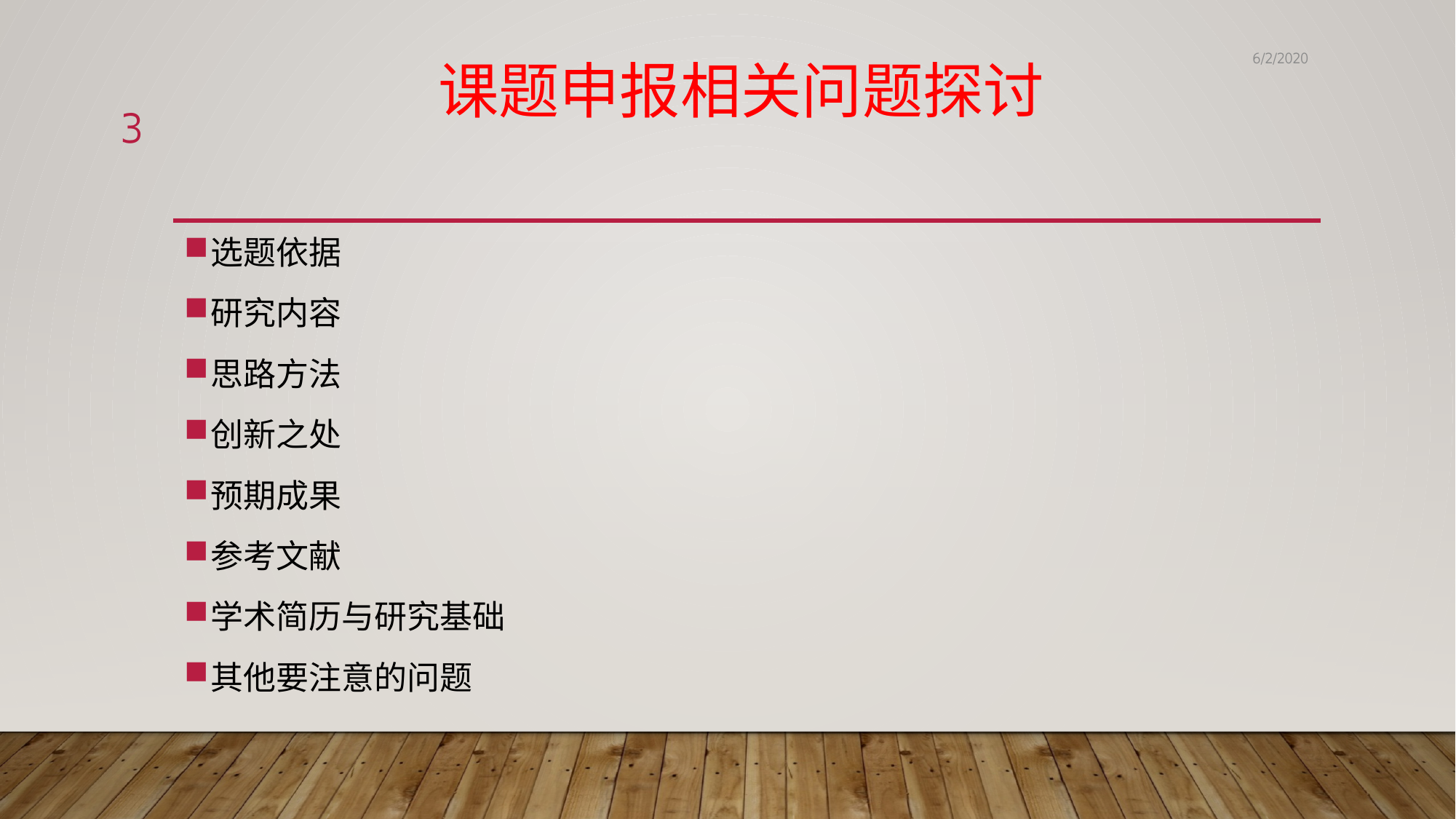

6/2/2020
# 课题申报相关问题探讨
3
选题依据
研究内容
思路方法
创新之处
预期成果
参考文献
学术简历与研究基础
其他要注意的问题